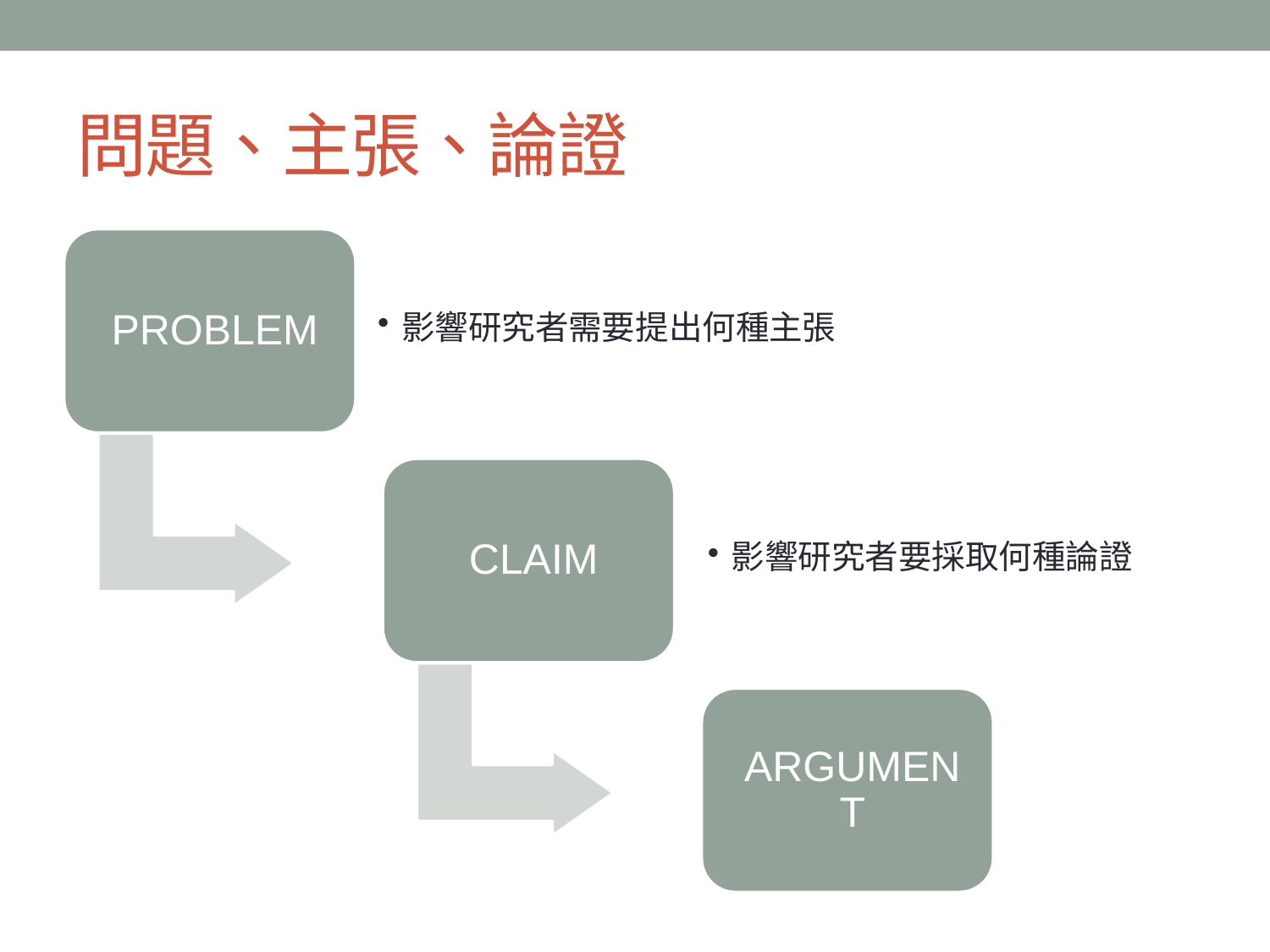

# 問題、主張、論證
PROBLEM
影響研究者需要提出何種主張
CLAIM
影響研究者要採取何種論證
ARGUMENT